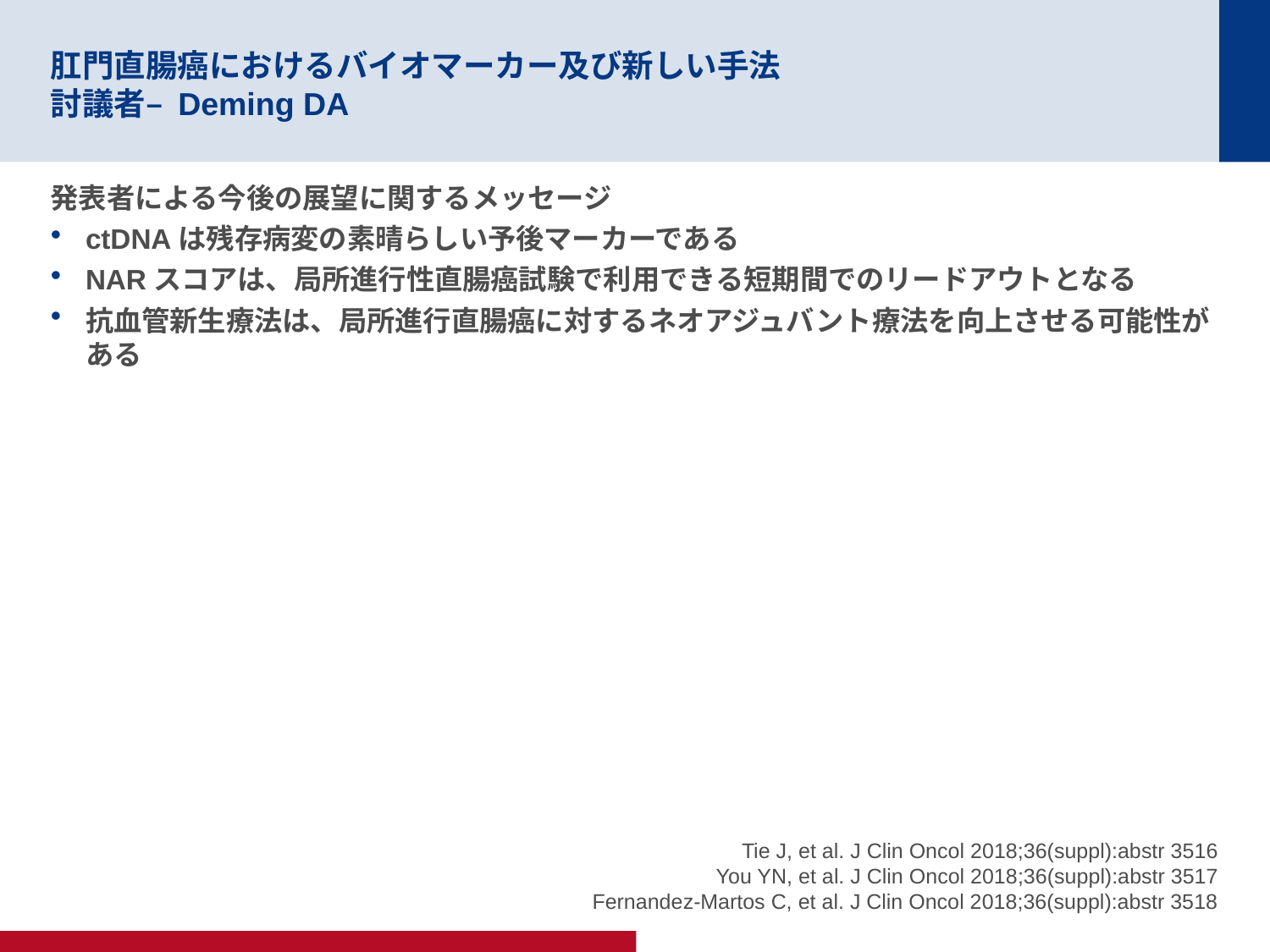

# 肛門直腸癌におけるバイオマーカー及び新しい手法 討議者– Deming DA
発表者による今後の展望に関するメッセージ
ctDNAは残存病変の素晴らしい予後マーカーである
NARスコアは、局所進行性直腸癌試験で利用できる短期間でのリードアウトとなる
抗血管新生療法は、局所進行直腸癌に対するネオアジュバント療法を向上させる可能性がある

Tie J, et al. J Clin Oncol 2018;36(suppl):abstr 3516
You YN, et al. J Clin Oncol 2018;36(suppl):abstr 3517
Fernandez-Martos C, et al. J Clin Oncol 2018;36(suppl):abstr 3518